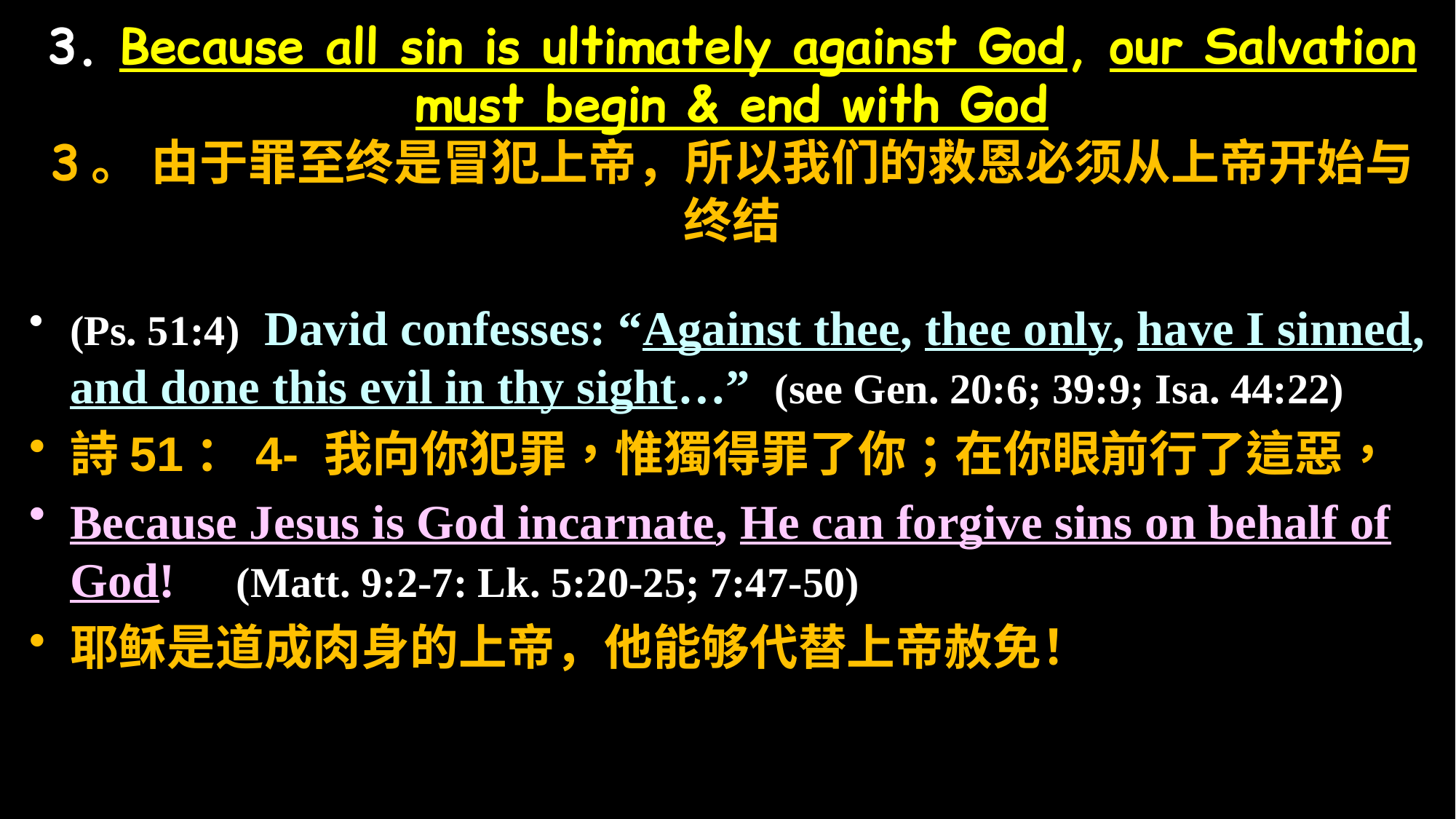

# 3. Because all sin is ultimately against God, our Salvation must begin & end with God 3。 由于罪至终是冒犯上帝，所以我们的救恩必须从上帝开始与终结
(Ps. 51:4)  David confesses: “Against thee, thee only, have I sinned, and done this evil in thy sight…”  (see Gen. 20:6; 39:9; Isa. 44:22)
詩51：4- 我向你犯罪，惟獨得罪了你；在你眼前行了這惡，
Because Jesus is God incarnate, He can forgive sins on behalf of God!     (Matt. 9:2-7: Lk. 5:20-25; 7:47-50)
耶稣是道成肉身的上帝，他能够代替上帝赦免！